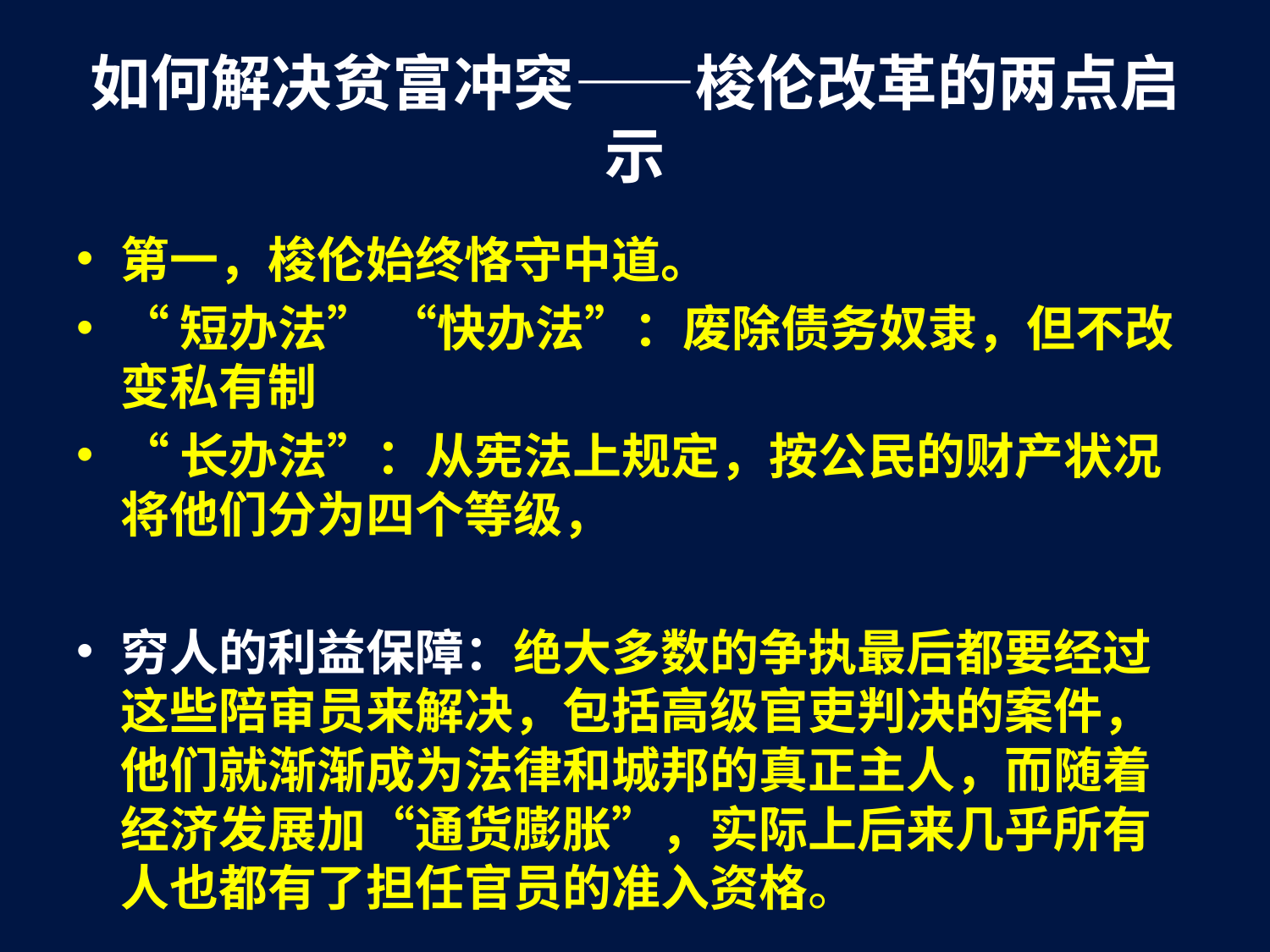

# 如何解决贫富冲突——梭伦改革的两点启示
第一，梭伦始终恪守中道。
“短办法” “快办法”：废除债务奴隶，但不改变私有制
“长办法”：从宪法上规定，按公民的财产状况将他们分为四个等级，

穷人的利益保障：绝大多数的争执最后都要经过这些陪审员来解决，包括高级官吏判决的案件，他们就渐渐成为法律和城邦的真正主人，而随着经济发展加“通货膨胀”，实际上后来几乎所有人也都有了担任官员的准入资格。